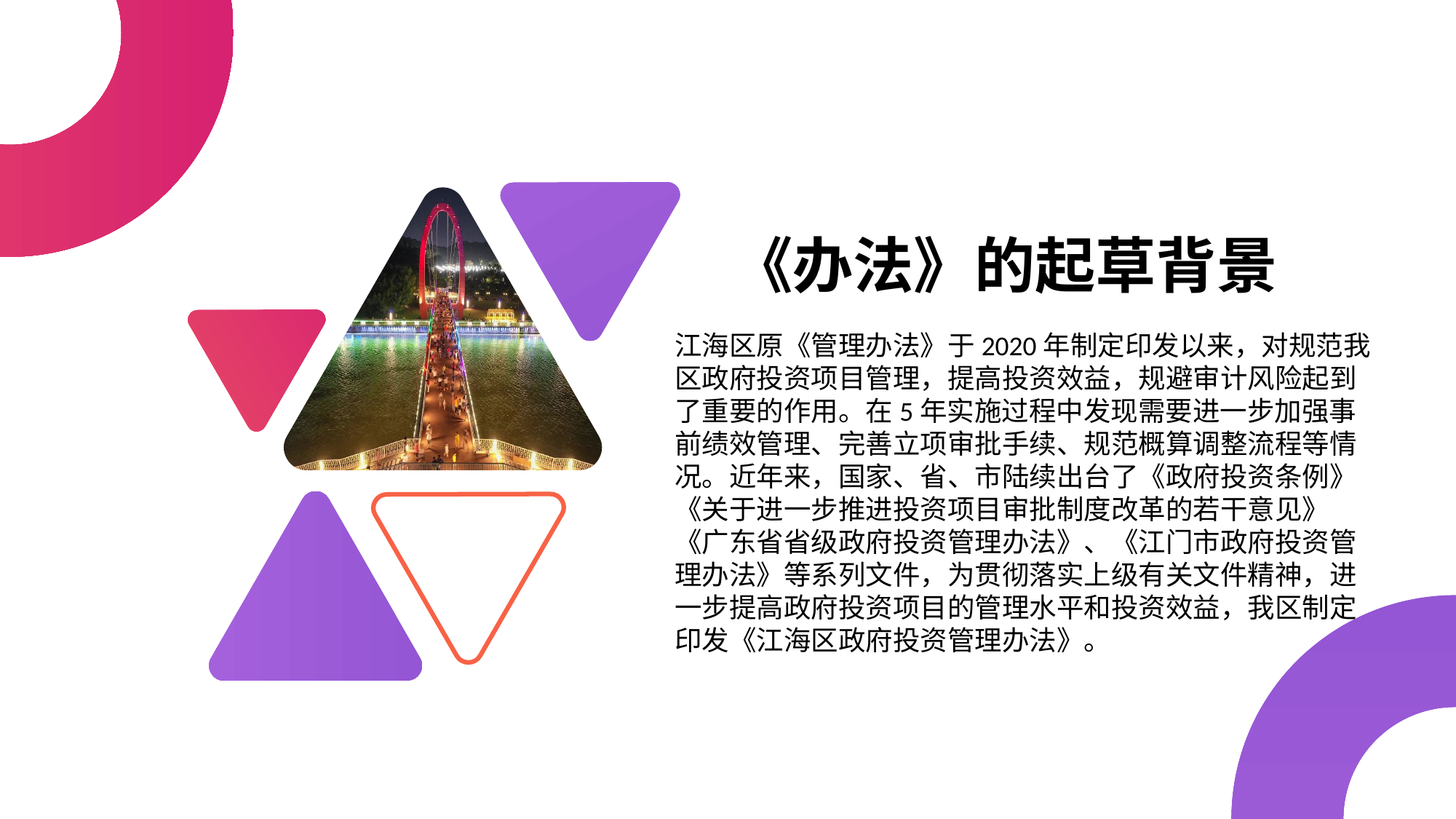

《办法》的起草背景

江海区原《管理办法》于2020年制定印发以来，对规范我区政府投资项目管理，提高投资效益，规避审计风险起到了重要的作用。在5年实施过程中发现需要进一步加强事前绩效管理、完善立项审批手续、规范概算调整流程等情况。近年来，国家、省、市陆续出台了《政府投资条例》《关于进一步推进投资项目审批制度改革的若干意见》《广东省省级政府投资管理办法》、《江门市政府投资管理办法》等系列文件，为贯彻落实上级有关文件精神，进一步提高政府投资项目的管理水平和投资效益，我区制定印发《江海区政府投资管理办法》。